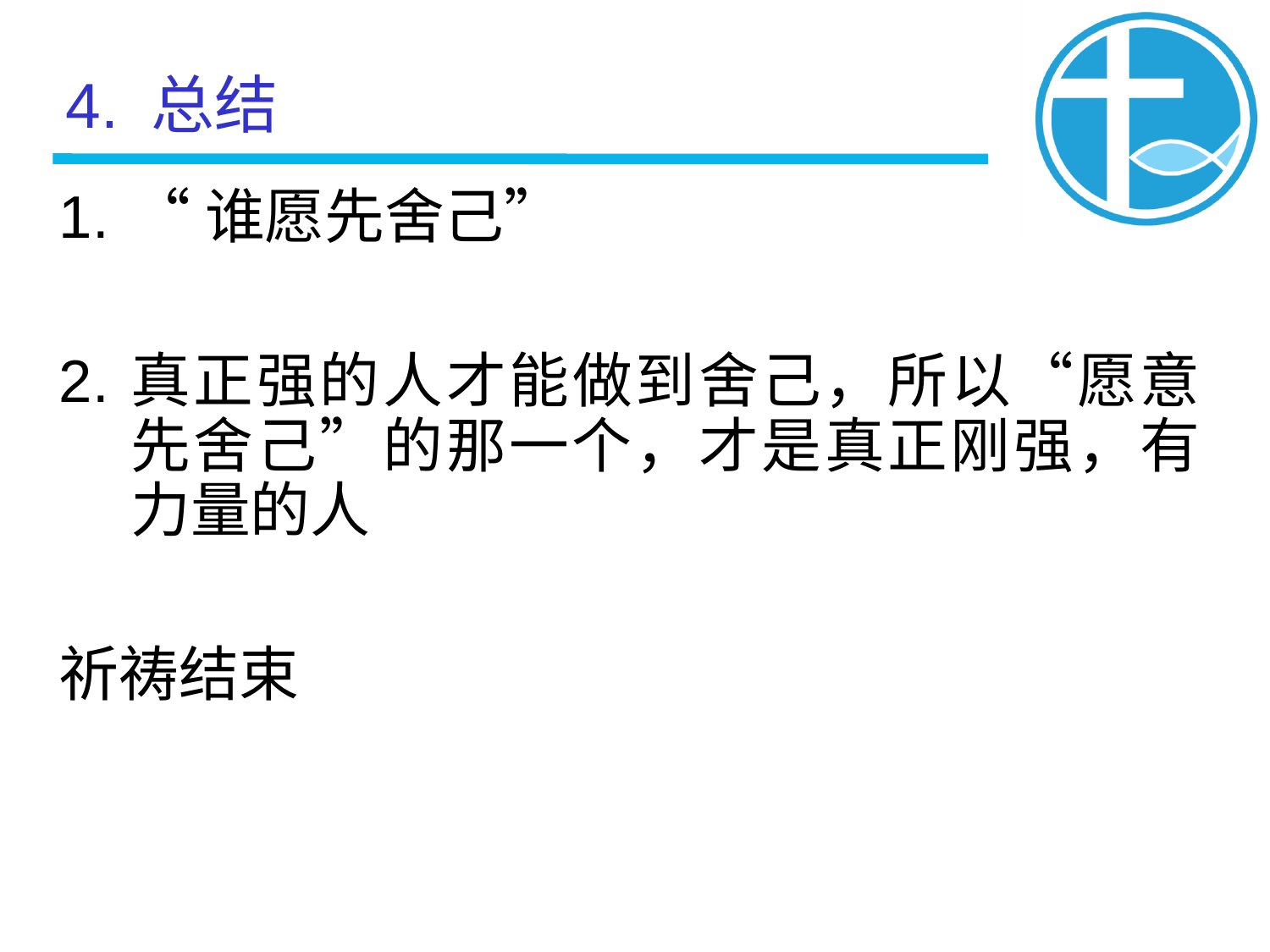

4. 总结
“谁愿先舍己”

真正强的人才能做到舍己，所以“愿意先舍己”的那一个，才是真正刚强，有力量的人

祈祷结束